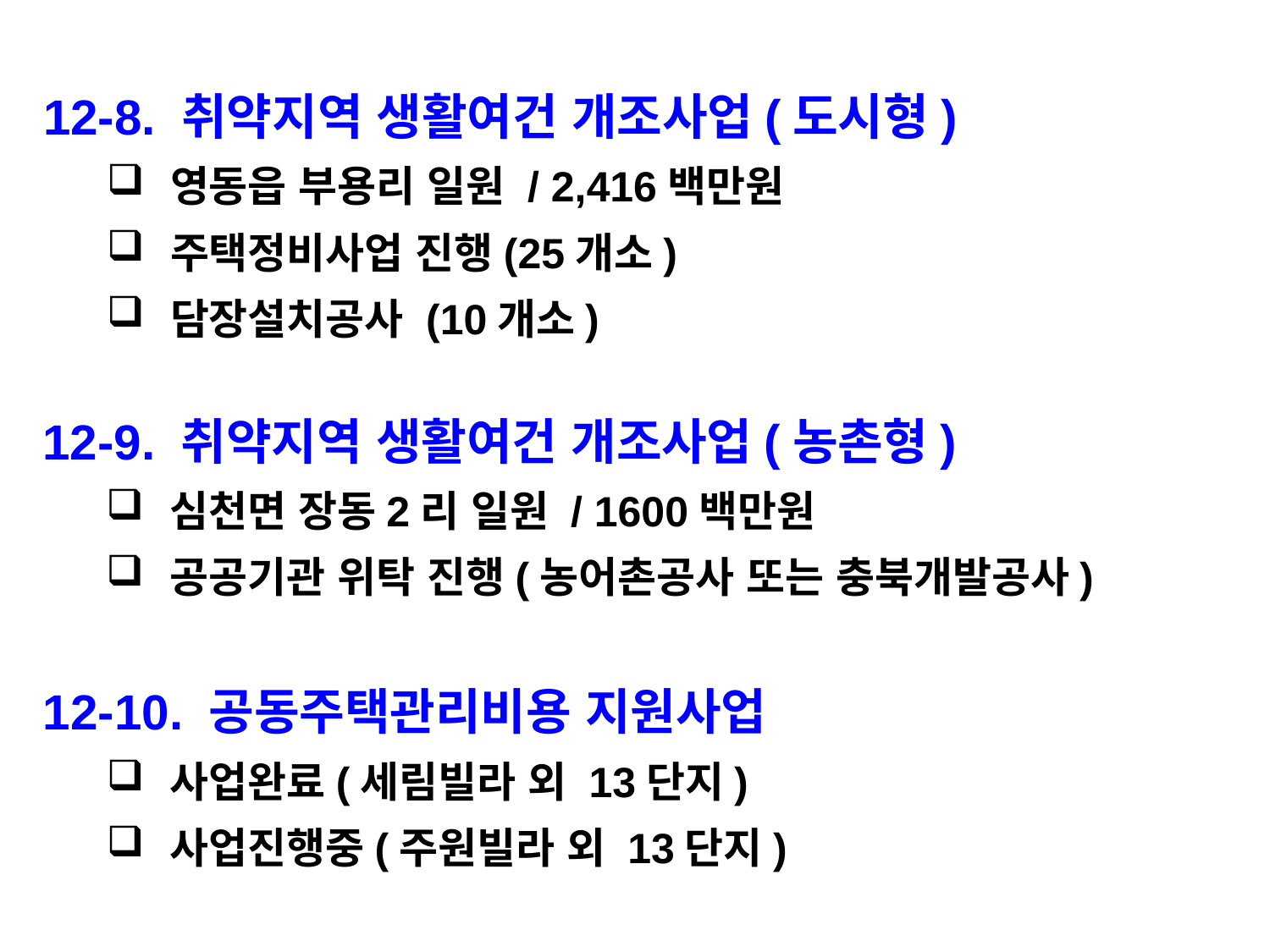

12-8. 취약지역 생활여건 개조사업(도시형)
영동읍 부용리 일원 / 2,416백만원
주택정비사업 진행(25개소)
담장설치공사 (10개소)
12-9. 취약지역 생활여건 개조사업(농촌형)
심천면 장동2리 일원 / 1600백만원
공공기관 위탁 진행(농어촌공사 또는 충북개발공사)
12-10. 공동주택관리비용 지원사업
사업완료(세림빌라 외 13단지)
사업진행중(주원빌라 외 13단지)